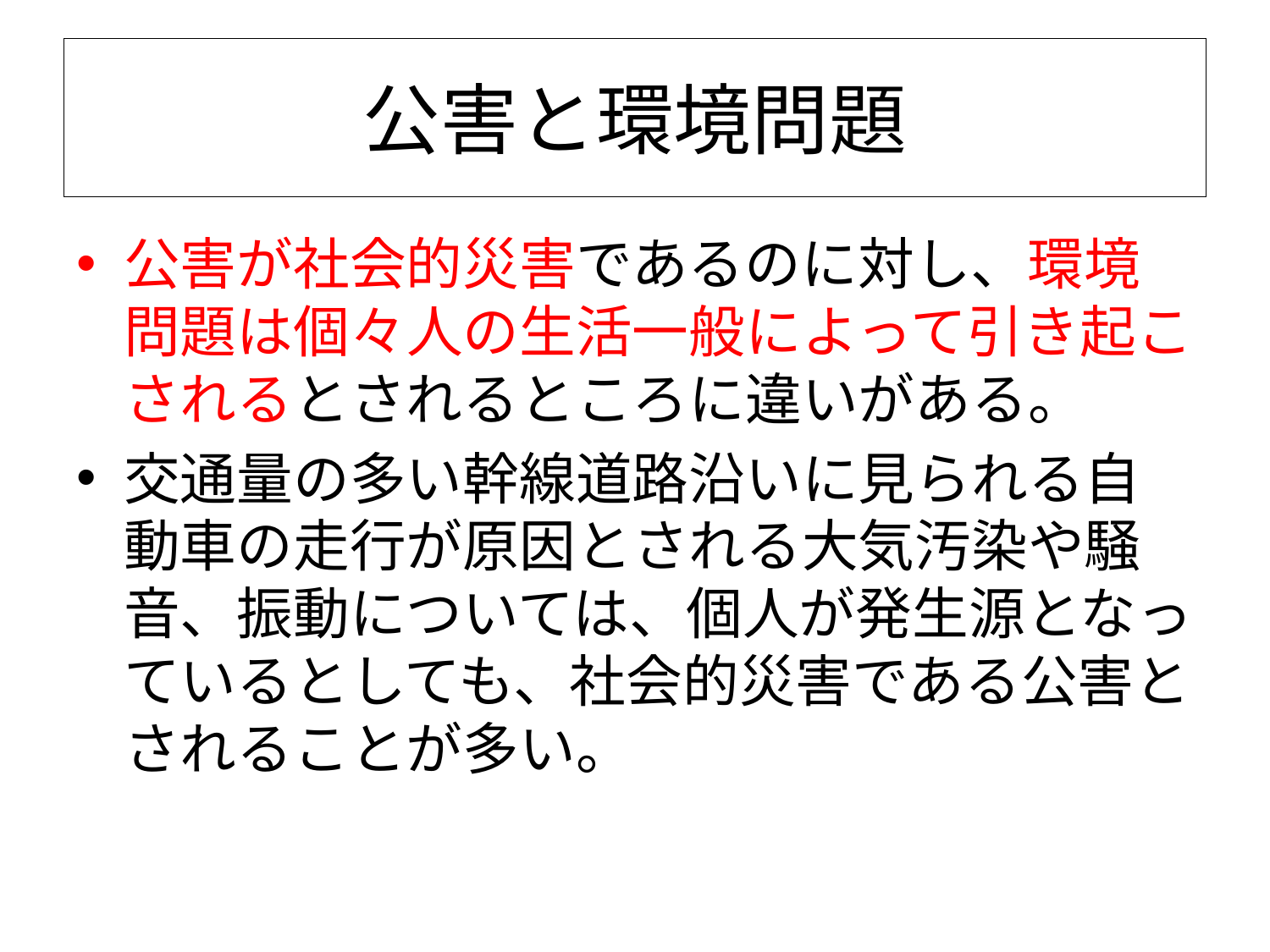

# 公害と環境問題
公害が社会的災害であるのに対し、環境問題は個々人の生活一般によって引き起こされるとされるところに違いがある。
交通量の多い幹線道路沿いに見られる自動車の走行が原因とされる大気汚染や騒音、振動については、個人が発生源となっているとしても、社会的災害である公害とされることが多い。